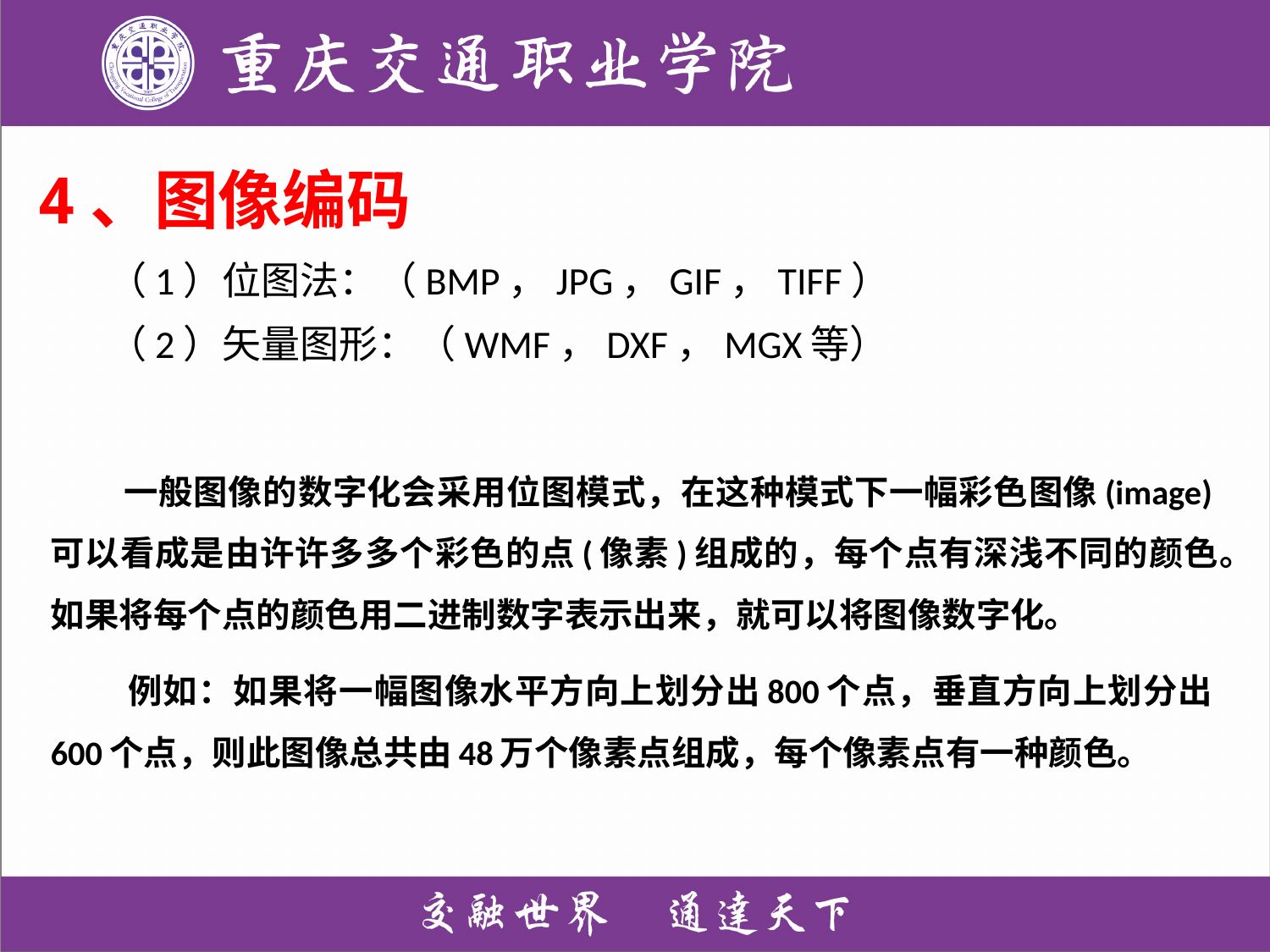

# 4、图像编码
（1）位图法：（BMP，JPG，GIF，TIFF）
（2）矢量图形：（WMF，DXF，MGX等）

        一般图像的数字化会采用位图模式，在这种模式下一幅彩色图像(image)可以看成是由许许多多个彩色的点(像素)组成的，每个点有深浅不同的颜色。如果将每个点的颜色用二进制数字表示出来，就可以将图像数字化。
        例如：如果将一幅图像水平方向上划分出800个点，垂直方向上划分出600个点，则此图像总共由48万个像素点组成，每个像素点有一种颜色。